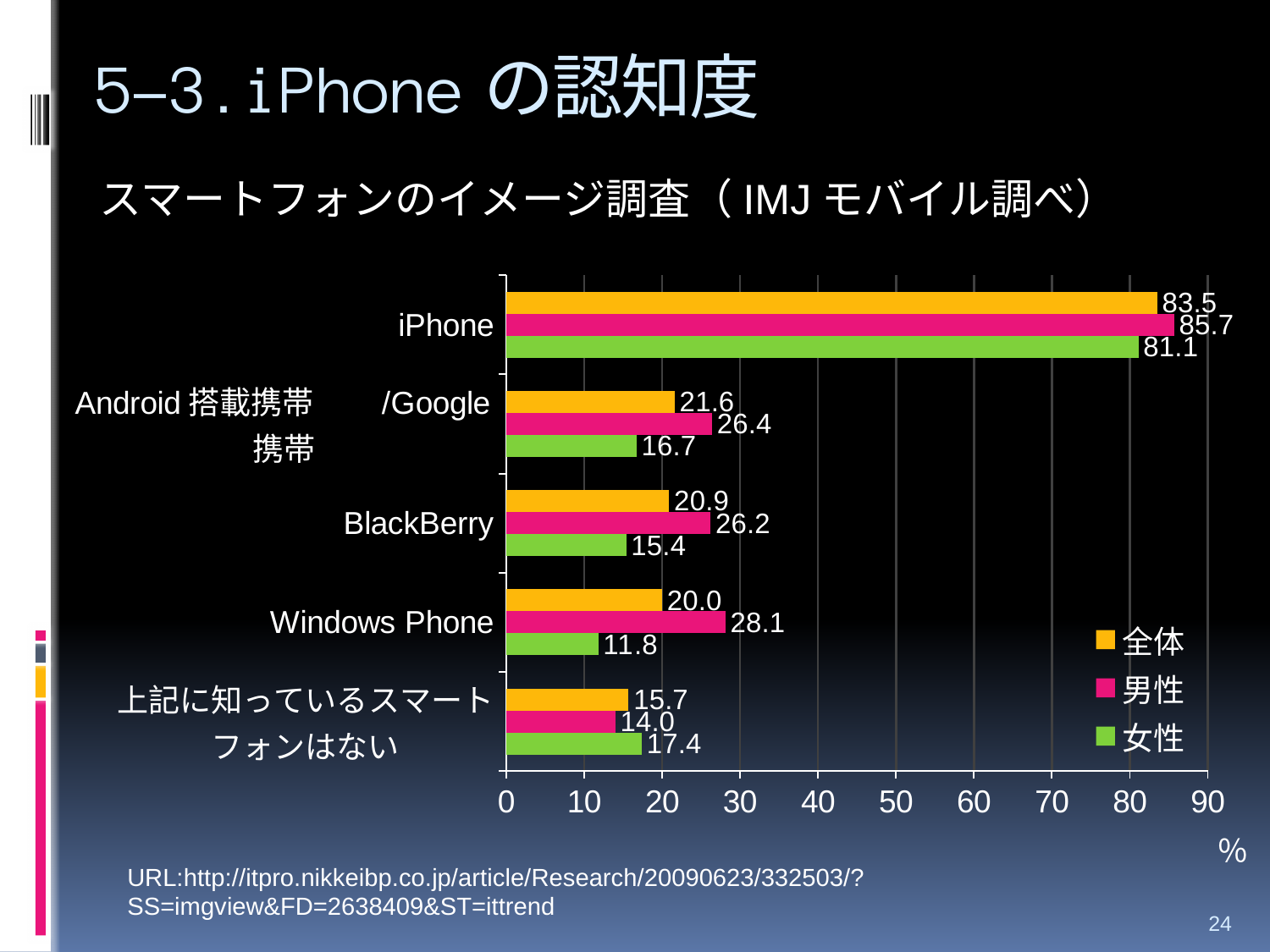

# 5-3.iPhoneの認知度
スマートフォンのイメージ調査（IMJモバイル調べ）

### Chart

| Category | 女性 | 男性 | 全体 |
|---|---|---|---|
| 上記に知っているスマートフォンはない | 17.4 | 14.0 | 15.7 |
| Windows Phone | 11.8 | 28.1 | 20.0 |
| BlackBerry | 15.4 | 26.2 | 20.9 |
| Android搭載携帯         /Google携帯 | 16.7 | 26.4 | 21.6 |
| iPhone | 81.1 | 85.7 | 83.5 |
％
URL:http://itpro.nikkeibp.co.jp/article/Research/20090623/332503/?SS=imgview&FD=2638409&ST=ittrend
24